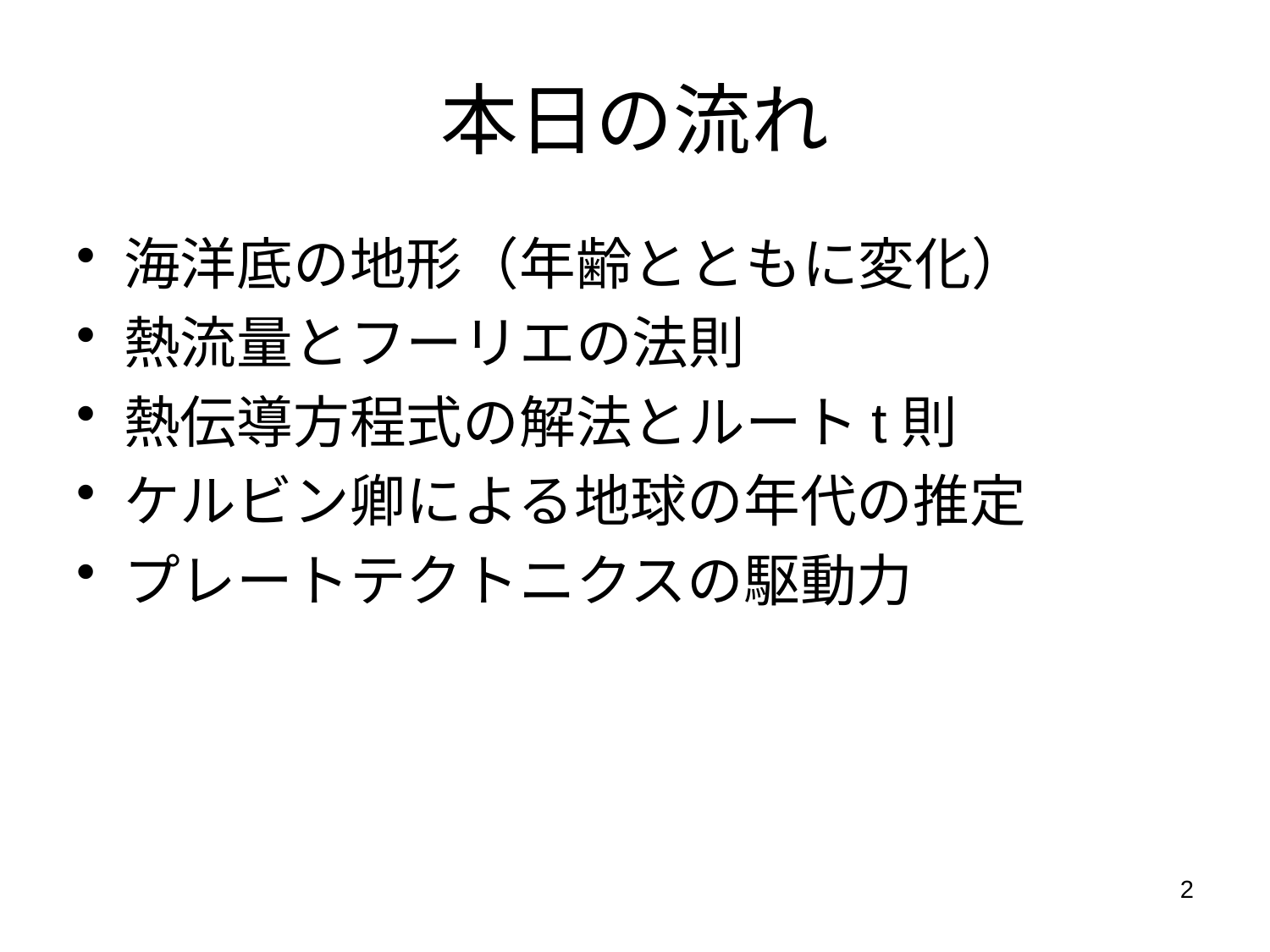

# 本日の流れ
海洋底の地形（年齢とともに変化）
熱流量とフーリエの法則
熱伝導方程式の解法とルートt則
ケルビン卿による地球の年代の推定
プレートテクトニクスの駆動力
2